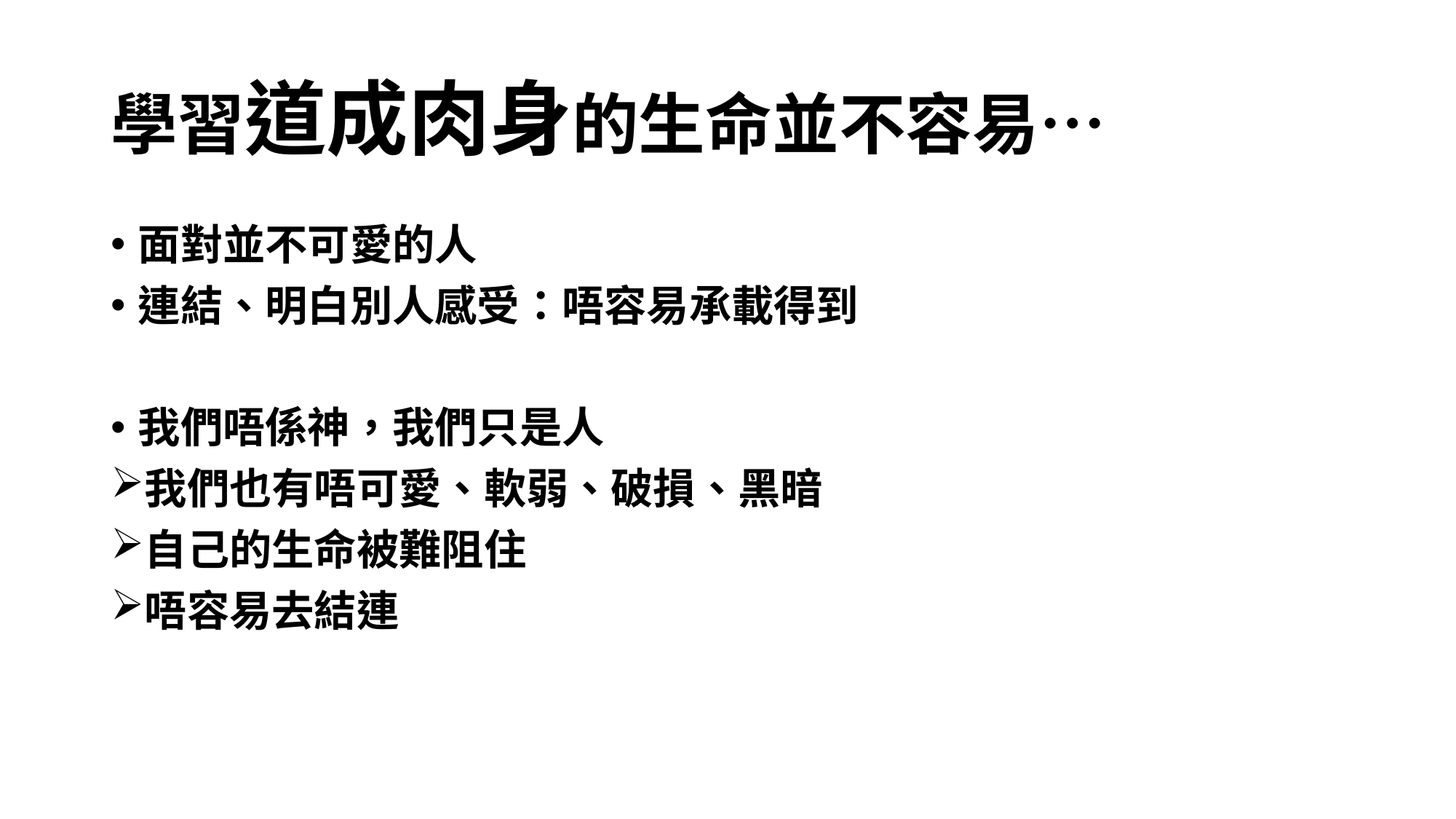

# 學習道成肉身的生命並不容易…
面對並不可愛的人
連結、明白別人感受：唔容易承載得到

我們唔係神，我們只是人
我們也有唔可愛、軟弱、破損、黑暗
自己的生命被難阻住
唔容易去結連